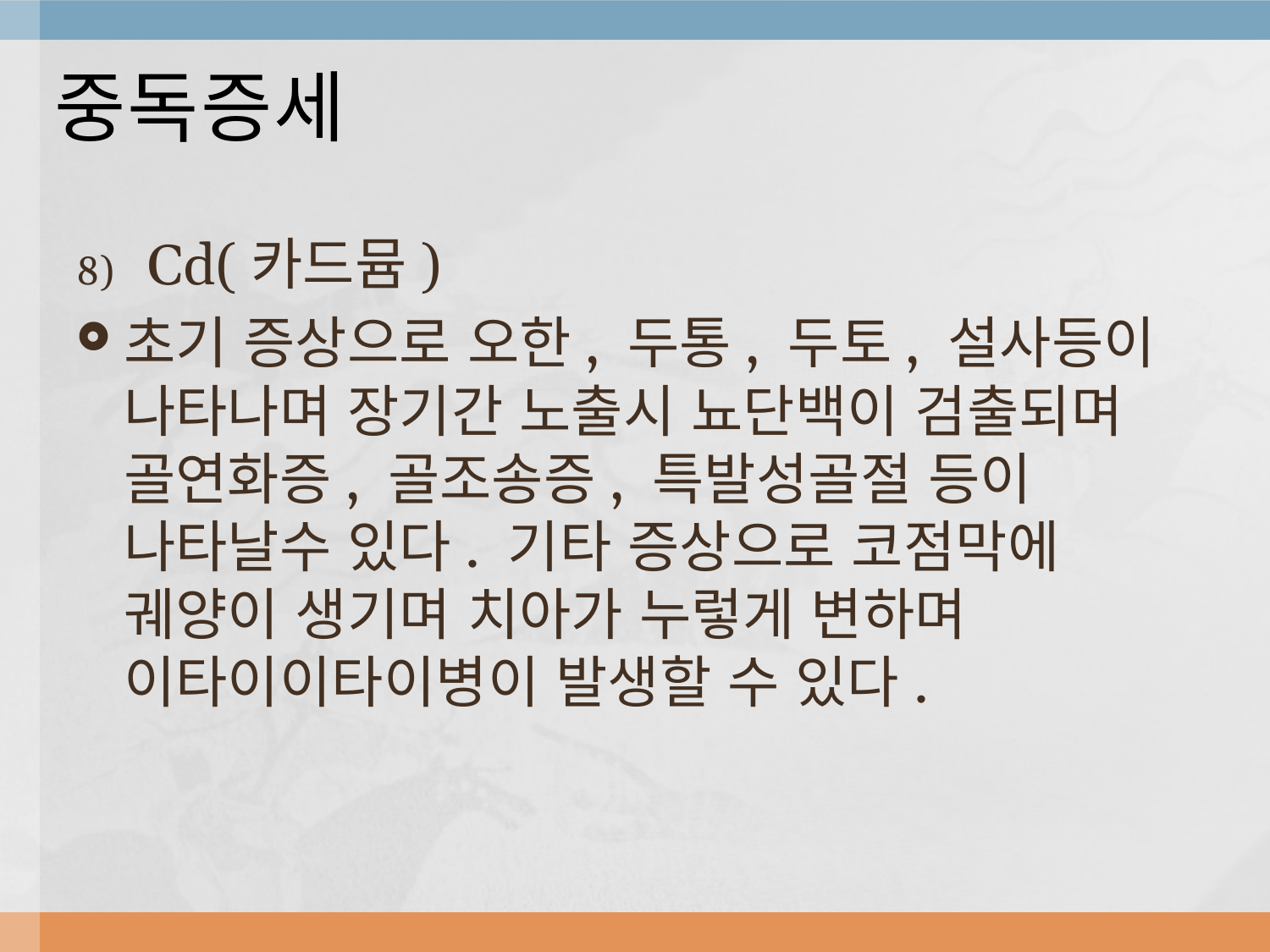

# 중독증세
Cd(카드뮴)
초기 증상으로 오한, 두통, 두토, 설사등이 나타나며 장기간 노출시 뇨단백이 검출되며 골연화증, 골조송증, 특발성골절 등이 나타날수 있다. 기타 증상으로 코점막에 궤양이 생기며 치아가 누렇게 변하며 이타이이타이병이 발생할 수 있다.